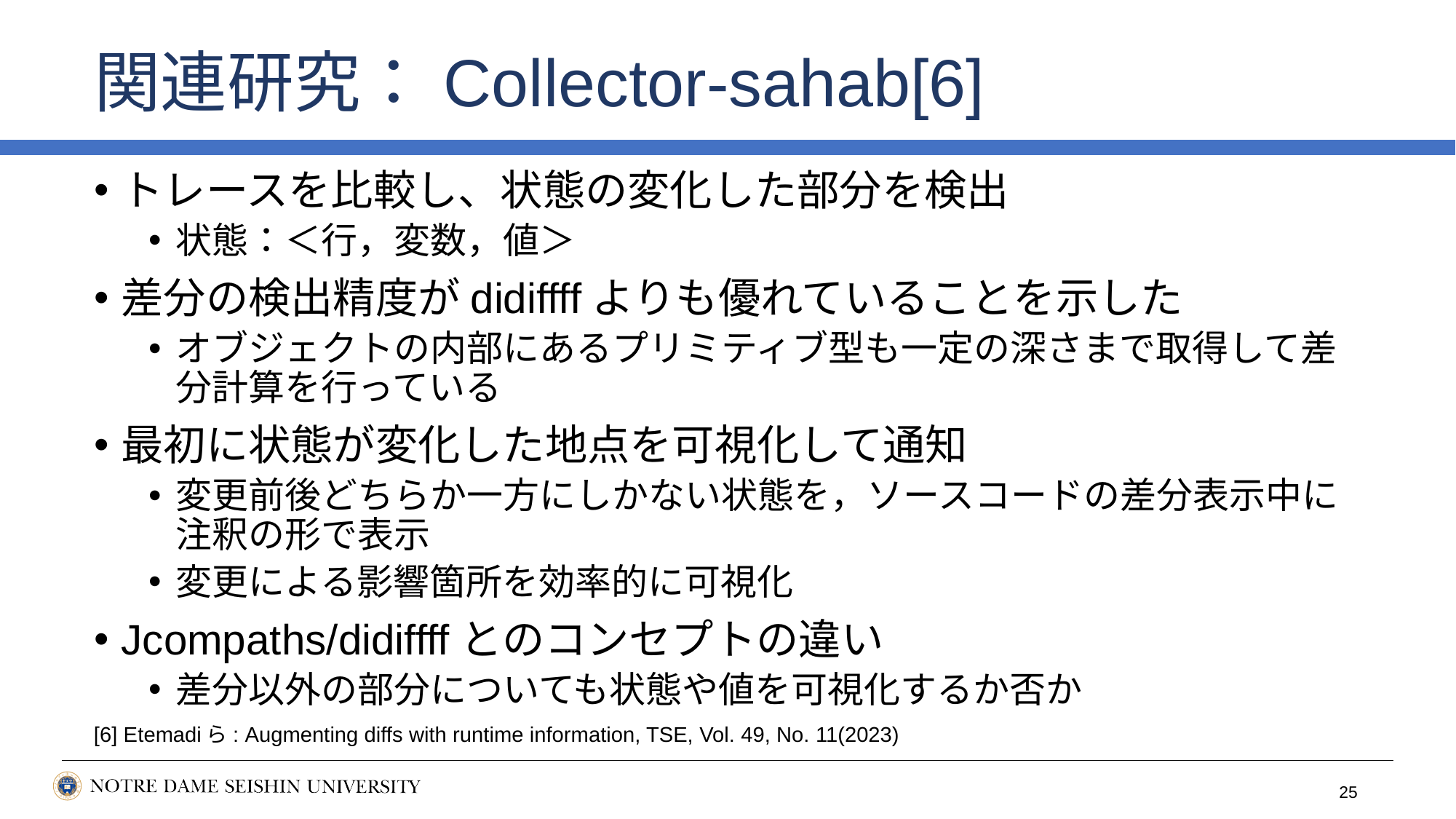

# 関連研究：Collector-sahab[6]
トレースを比較し、状態の変化した部分を検出
状態：＜行，変数，値＞
差分の検出精度がdidiffffよりも優れていることを示した
オブジェクトの内部にあるプリミティブ型も一定の深さまで取得して差分計算を行っている
最初に状態が変化した地点を可視化して通知
変更前後どちらか一方にしかない状態を，ソースコードの差分表示中に注釈の形で表示
変更による影響箇所を効率的に可視化
Jcompaths/didiffffとのコンセプトの違い
差分以外の部分についても状態や値を可視化するか否か
[6] Etemadiら: Augmenting diffs with runtime information, TSE, Vol. 49, No. 11(2023)